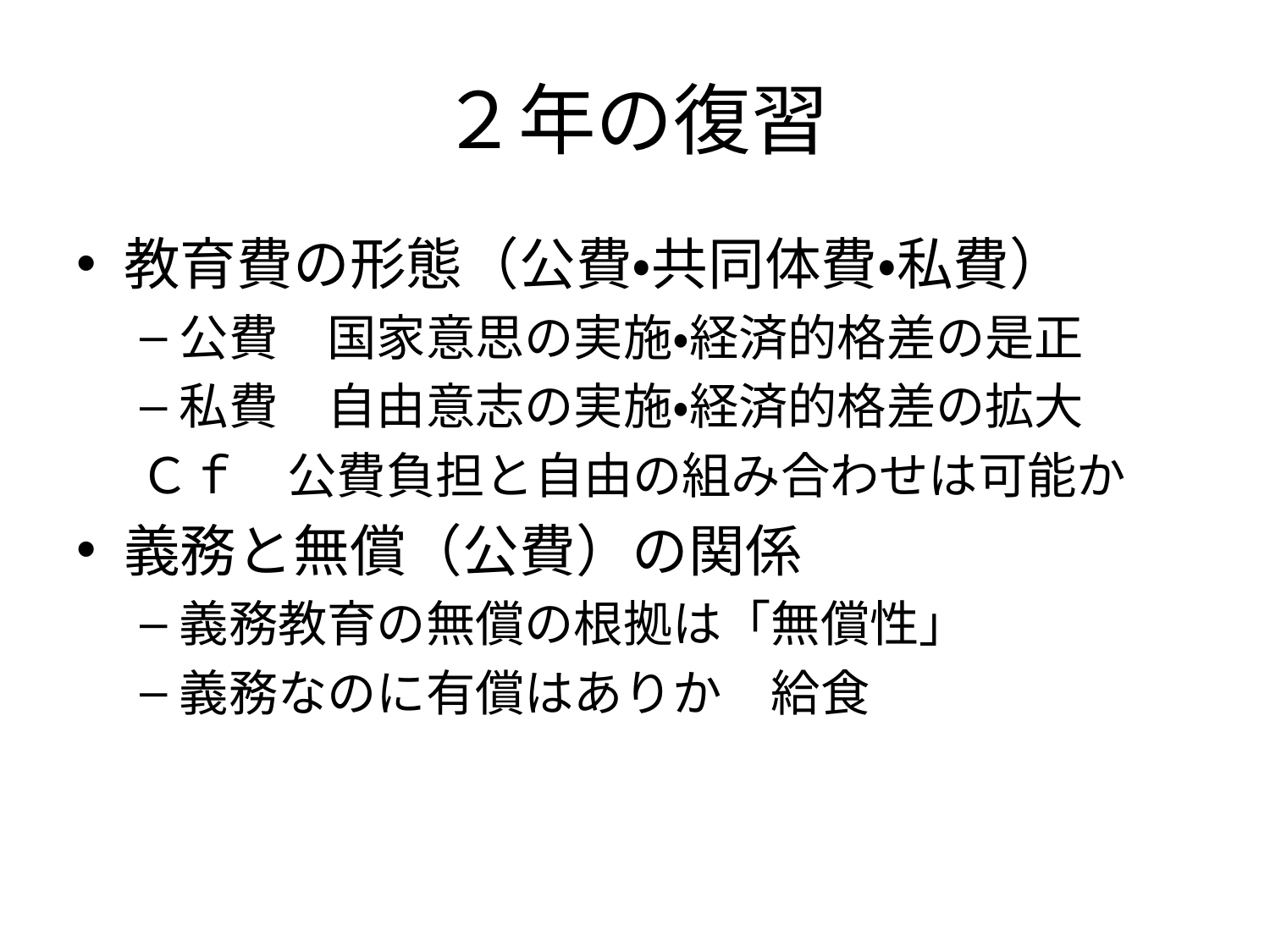

# ２年の復習
教育費の形態（公費・共同体費・私費）
公費　国家意思の実施・経済的格差の是正
私費　自由意志の実施・経済的格差の拡大
Ｃｆ　公費負担と自由の組み合わせは可能か
義務と無償（公費）の関係
義務教育の無償の根拠は「無償性」
義務なのに有償はありか　給食